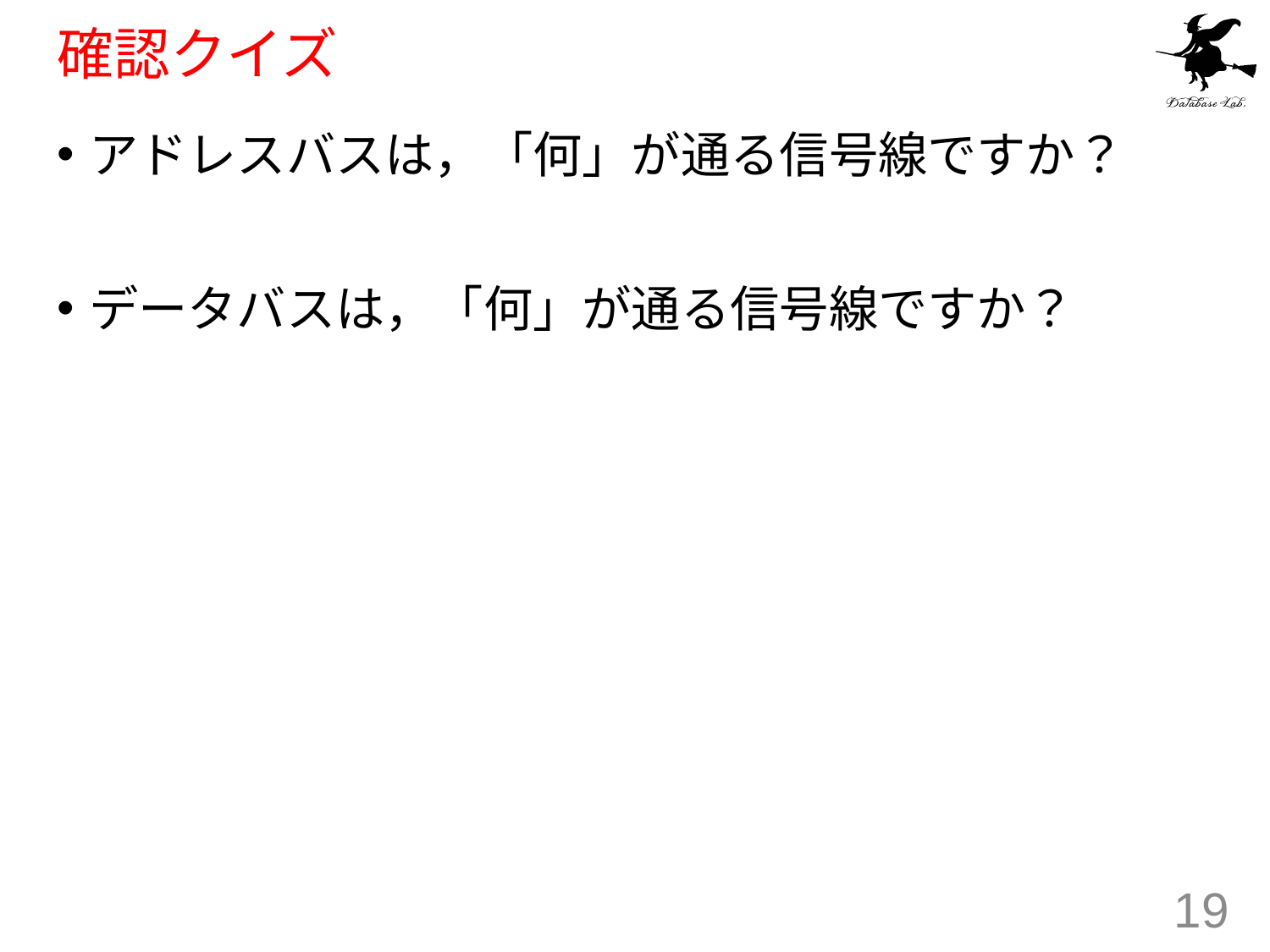

# 確認クイズ
アドレスバスは，「何」が通る信号線ですか？

データバスは，「何」が通る信号線ですか？

19